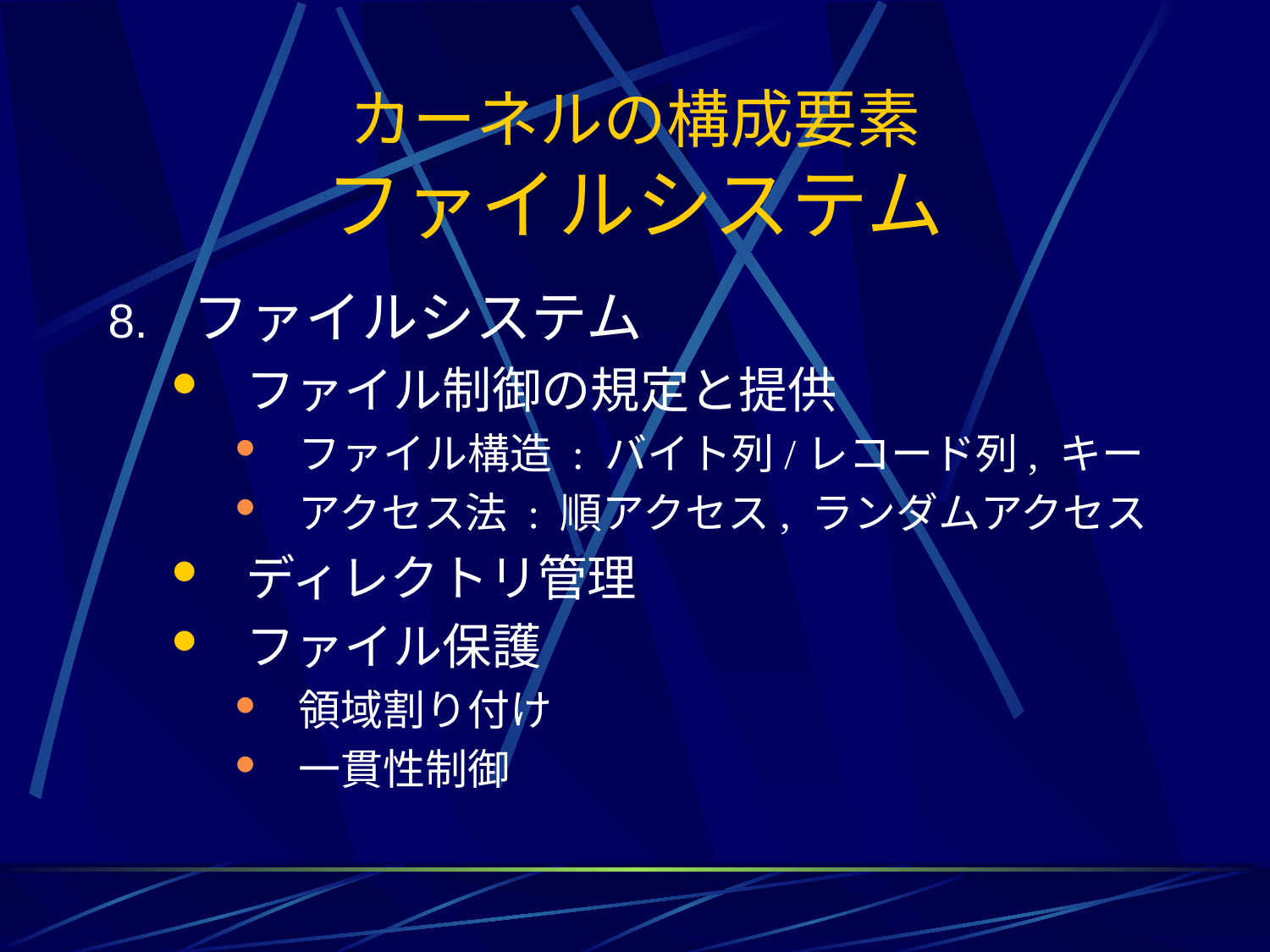

# カーネルの構成要素 ファイルシステム
ファイルシステム
ファイル制御の規定と提供
ファイル構造 : バイト列/レコード列, キー
アクセス法 : 順アクセス, ランダムアクセス
ディレクトリ管理
ファイル保護
領域割り付け
一貫性制御